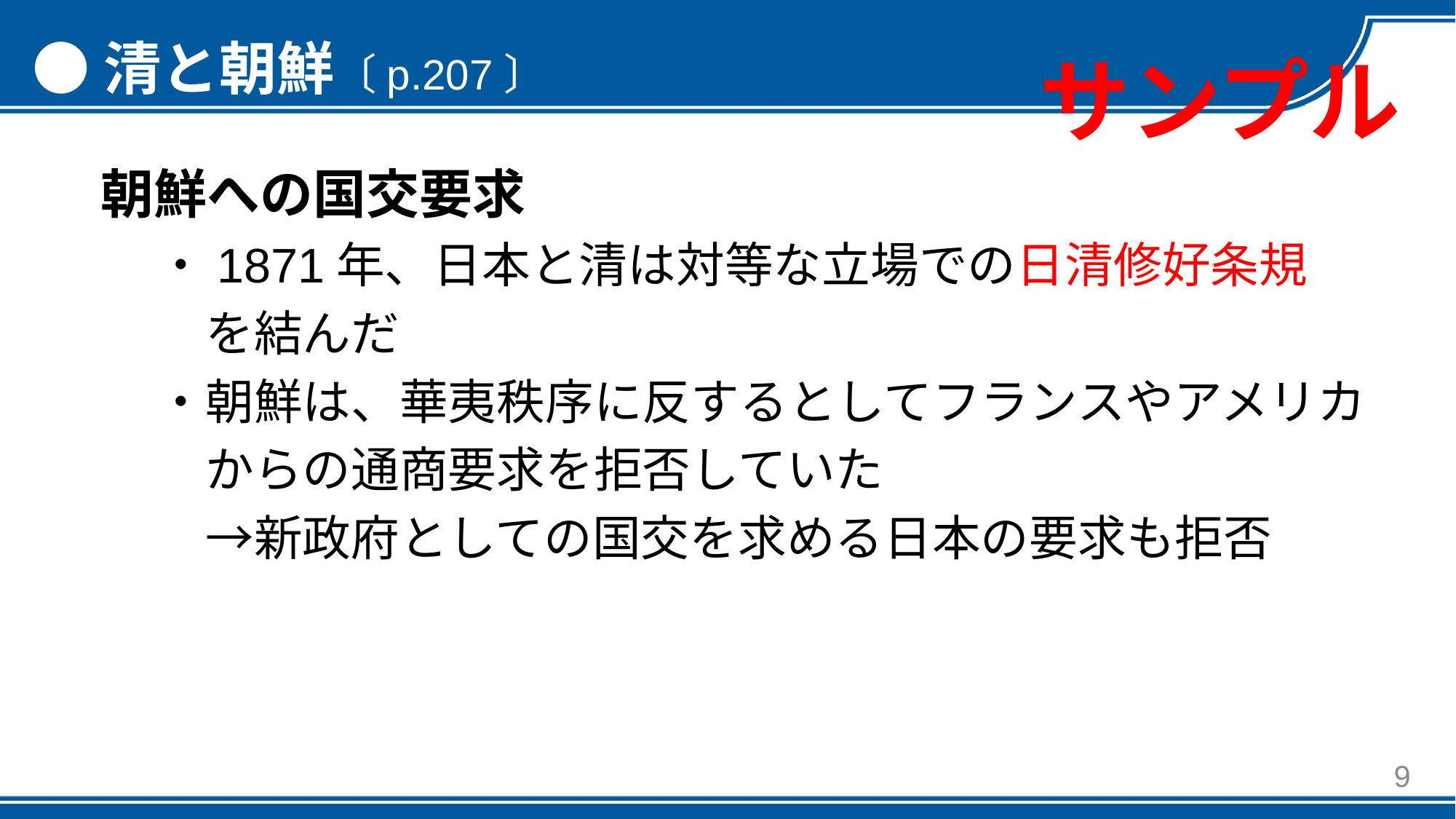

●清と朝鮮〔p.207〕
朝鮮への国交要求
・1871年、日本と清は対等な立場での日清修好条規
　を結んだ
・朝鮮は、華夷秩序に反するとしてフランスやアメリカ
　からの通商要求を拒否していた
　→新政府としての国交を求める日本の要求も拒否